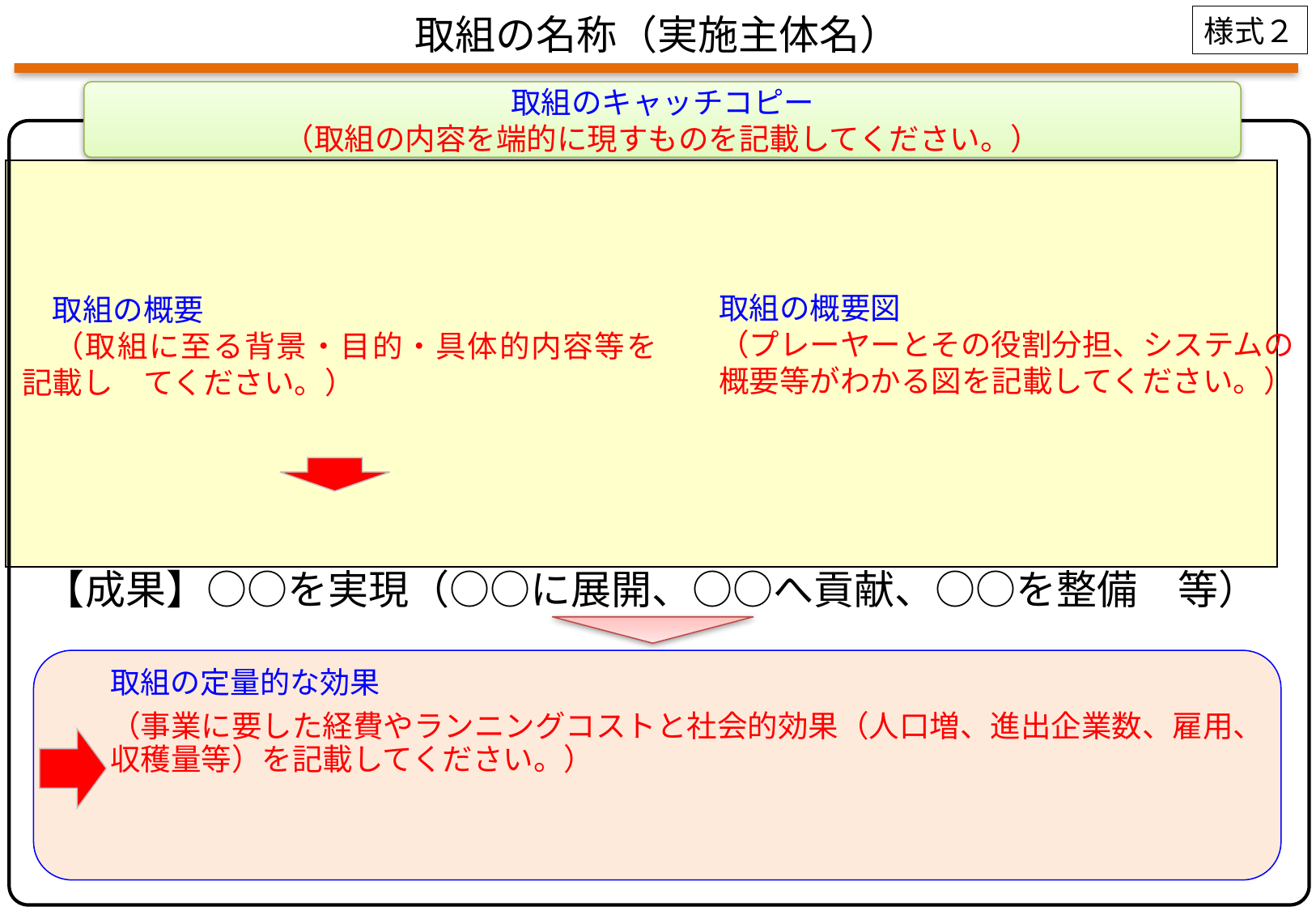

# 取組の名称（実施主体名）
様式２
取組のキャッチコピー
（取組の内容を端的に現すものを記載してください。）

　取組の概要
　（取組に至る背景・目的・具体的内容等を記載し　てください。）

取組の概要図
（プレーヤーとその役割分担、システムの
概要等がわかる図を記載してください。）

【成果】○○を実現（○○に展開、○○へ貢献、○○を整備　等）

取組の定量的な効果
（事業に要した経費やランニングコストと社会的効果（人口増、進出企業数、雇用、収穫量等）を記載してください。）